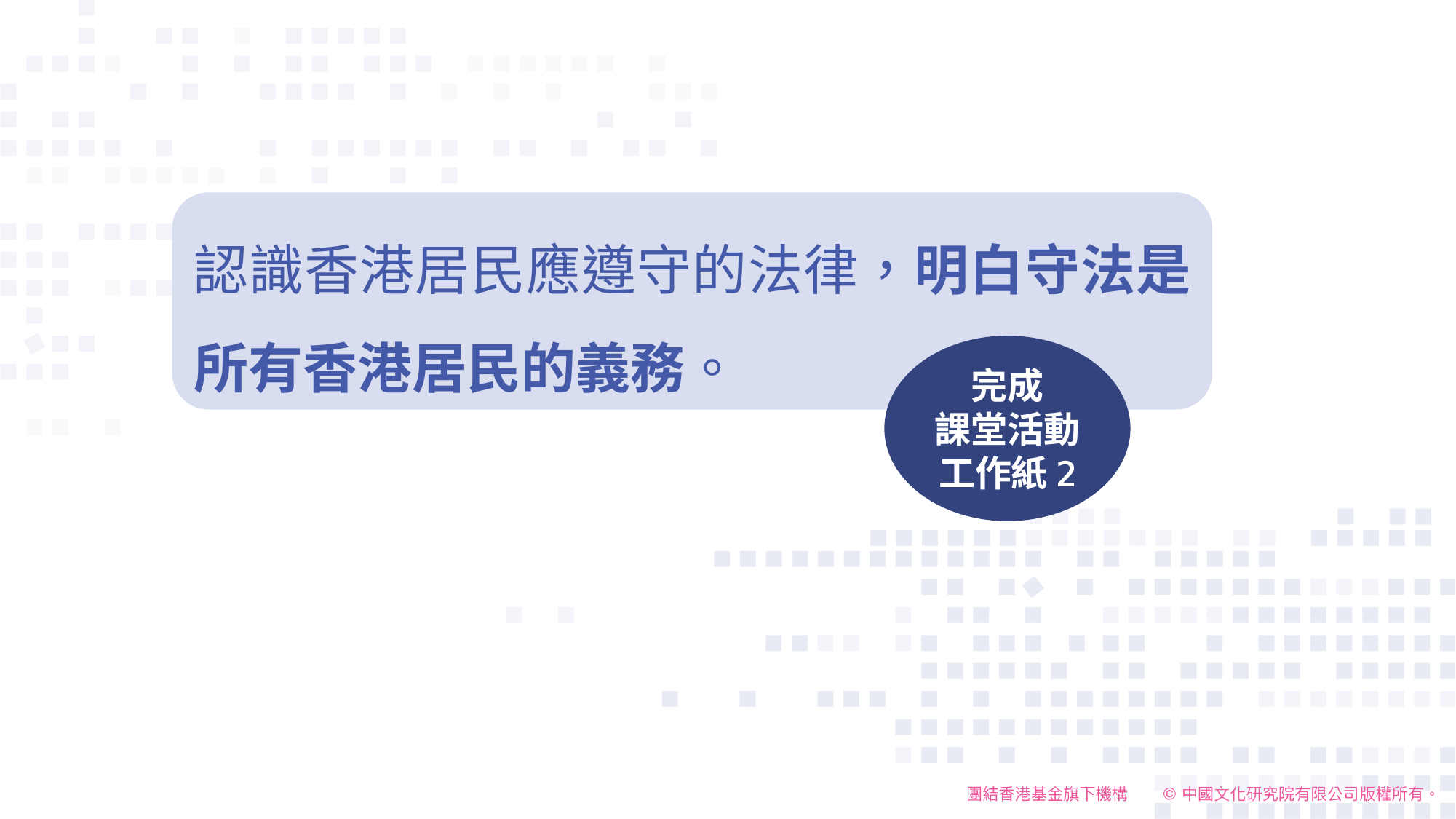

認識香港居民應遵守的法律，明白守法是所有香港居民的義務。
完成
課堂活動工作紙2